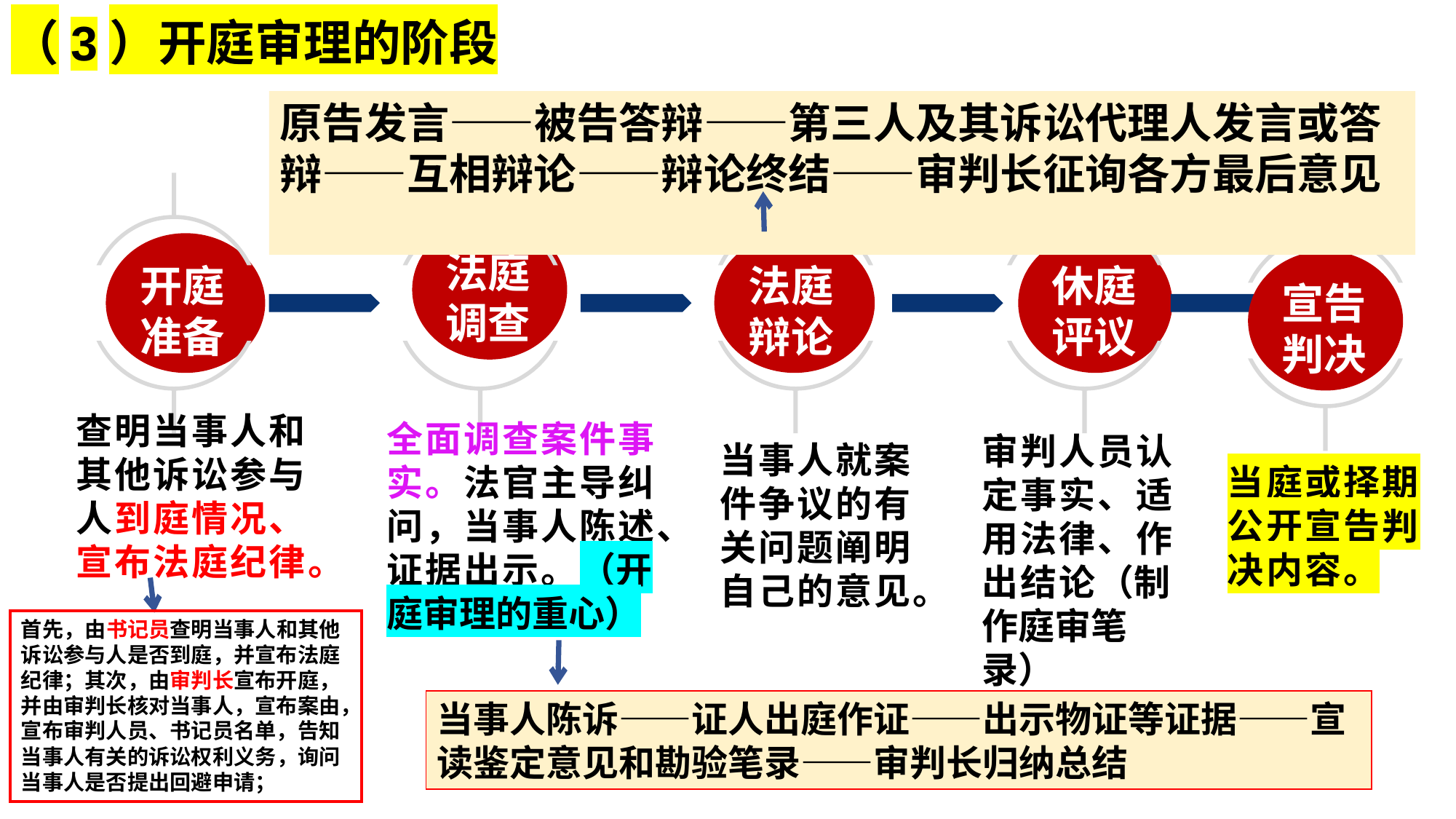

（3）开庭审理的阶段
原告发言——被告答辩——第三人及其诉讼代理人发言或答辩——互相辩论——辩论终结——审判长征询各方最后意见

法庭调查
开庭准备
法庭辩论
休庭评议

查明当事人和其他诉讼参与人到庭情况、宣布法庭纪律。
全面调查案件事实。法官主导纠问，当事人陈述、证据出示。（开庭审理的重心）
审判人员认定事实、适用法律、作出结论（制作庭审笔录）
当事人就案件争议的有关问题阐明自己的意见。

宣告判决
当庭或择期公开宣告判决内容。
首先，由书记员查明当事人和其他诉讼参与人是否到庭，并宣布法庭纪律；其次，由审判长宣布开庭，并由审判长核对当事人，宣布案由，宣布审判人员、书记员名单，告知当事人有关的诉讼权利义务，询问当事人是否提出回避申请；
当事人陈诉——证人出庭作证——出示物证等证据——宣读鉴定意见和勘验笔录——审判长归纳总结